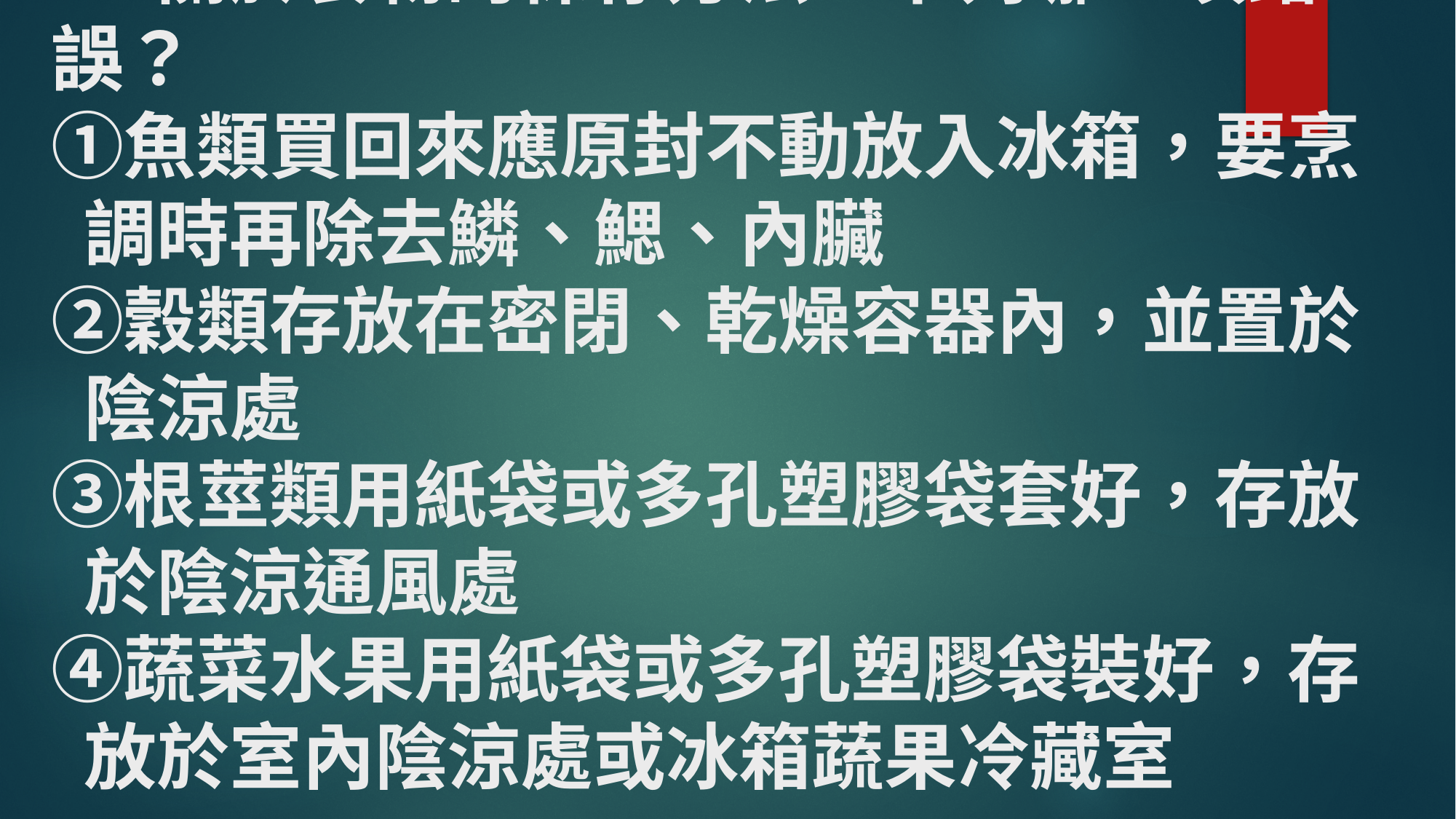

# 6.關於食物的保存方法，下列哪一項錯誤？ ①魚類買回來應原封不動放入冰箱，要烹 調時再除去鱗、鰓、內臟 ②穀類存放在密閉、乾燥容器內，並置於 陰涼處 ③根莖類用紙袋或多孔塑膠袋套好，存放 於陰涼通風處 ④蔬菜水果用紙袋或多孔塑膠袋裝好，存 放於室內陰涼處或冰箱蔬果冷藏室